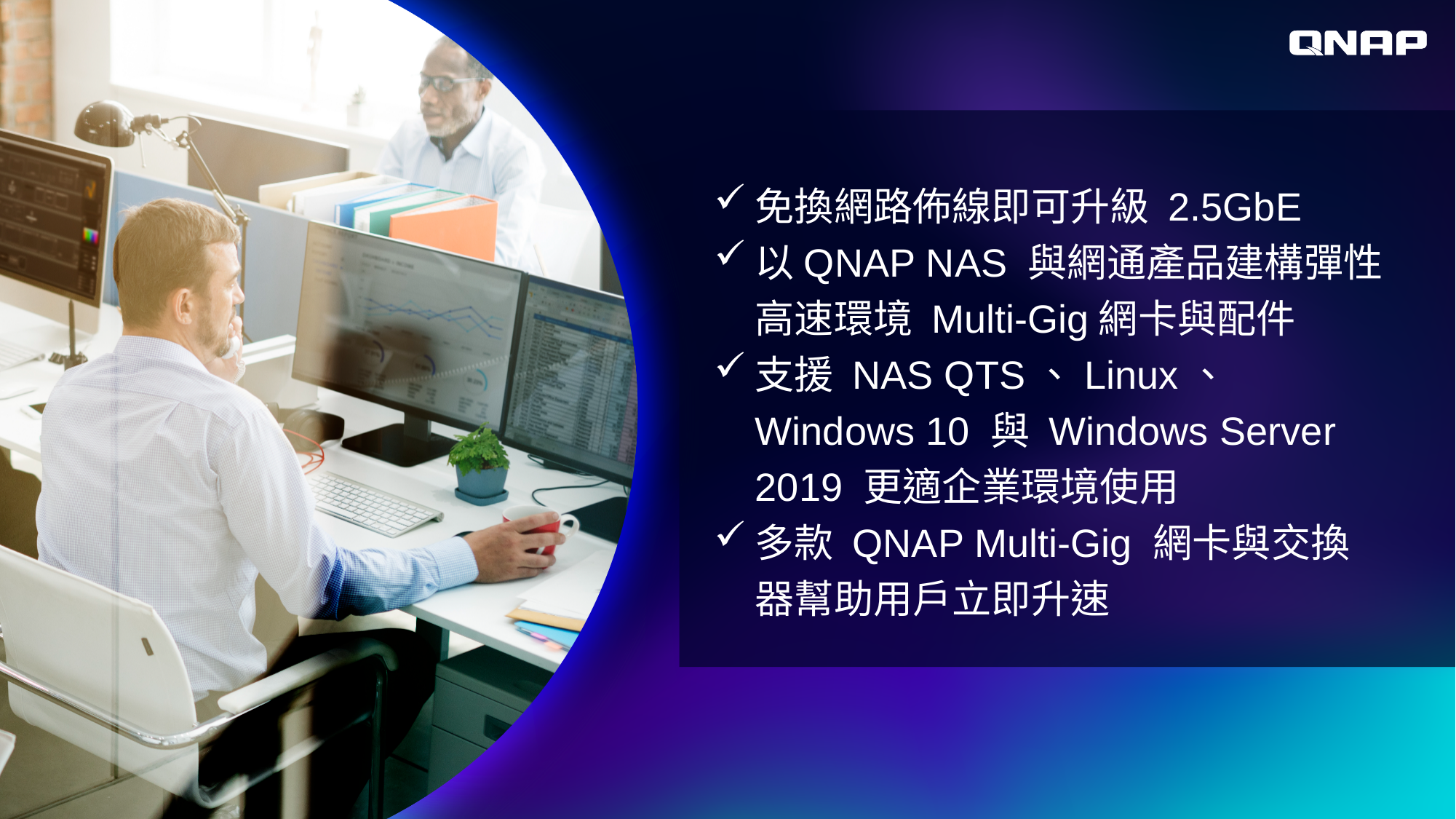

免換網路佈線即可升級 2.5GbE
以QNAP NAS 與網通產品建構彈性高速環境 Multi-Gig網卡與配件
支援 NAS QTS、Linux、 Windows 10 與 Windows Server 2019 更適企業環境使用
多款 QNAP Multi-Gig 網卡與交換器幫助用戶立即升速